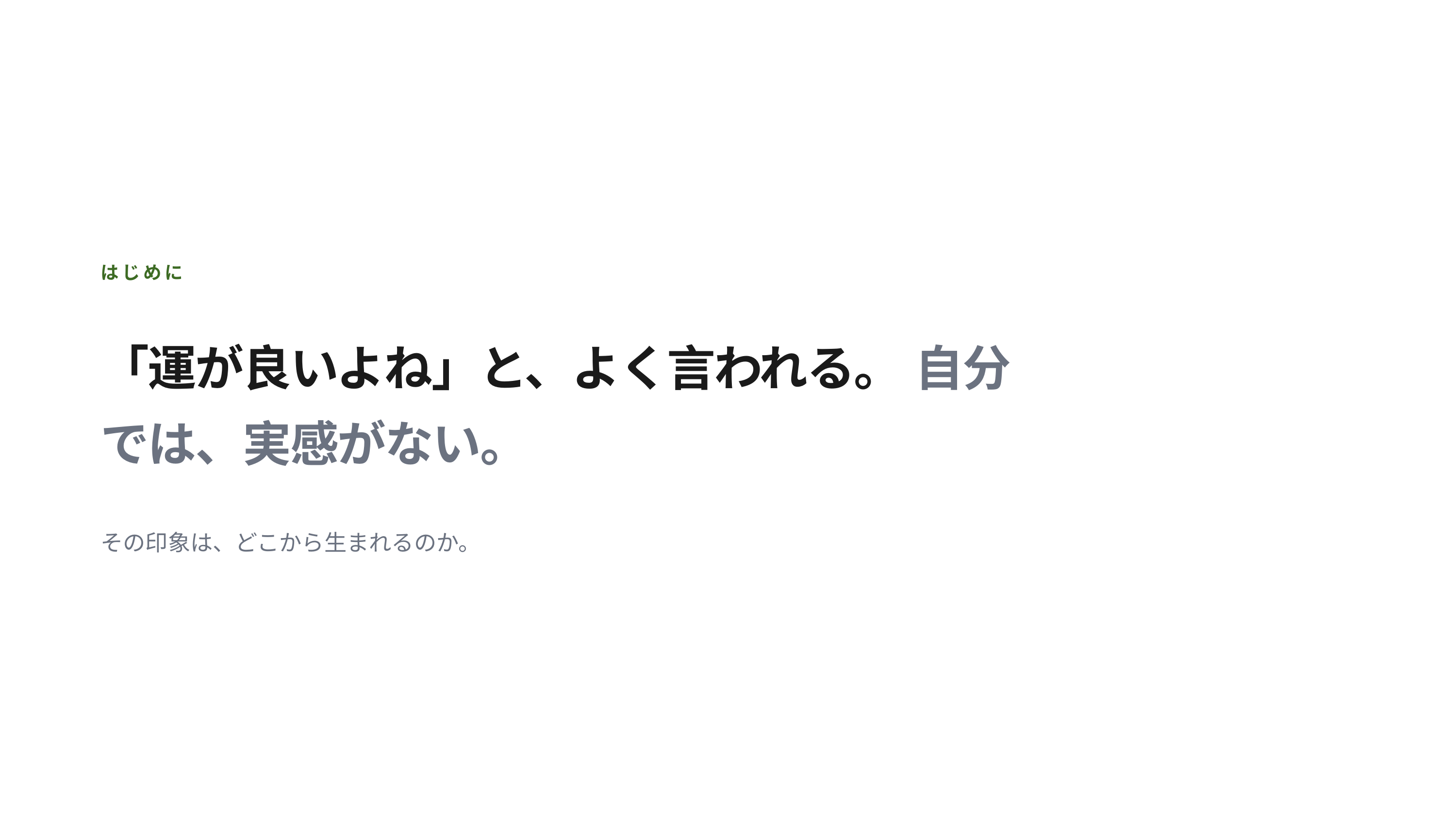

はじめに
「運が良いよね」と、よく言われる。 自分では、実感がない。
その印象は、どこから生まれるのか。